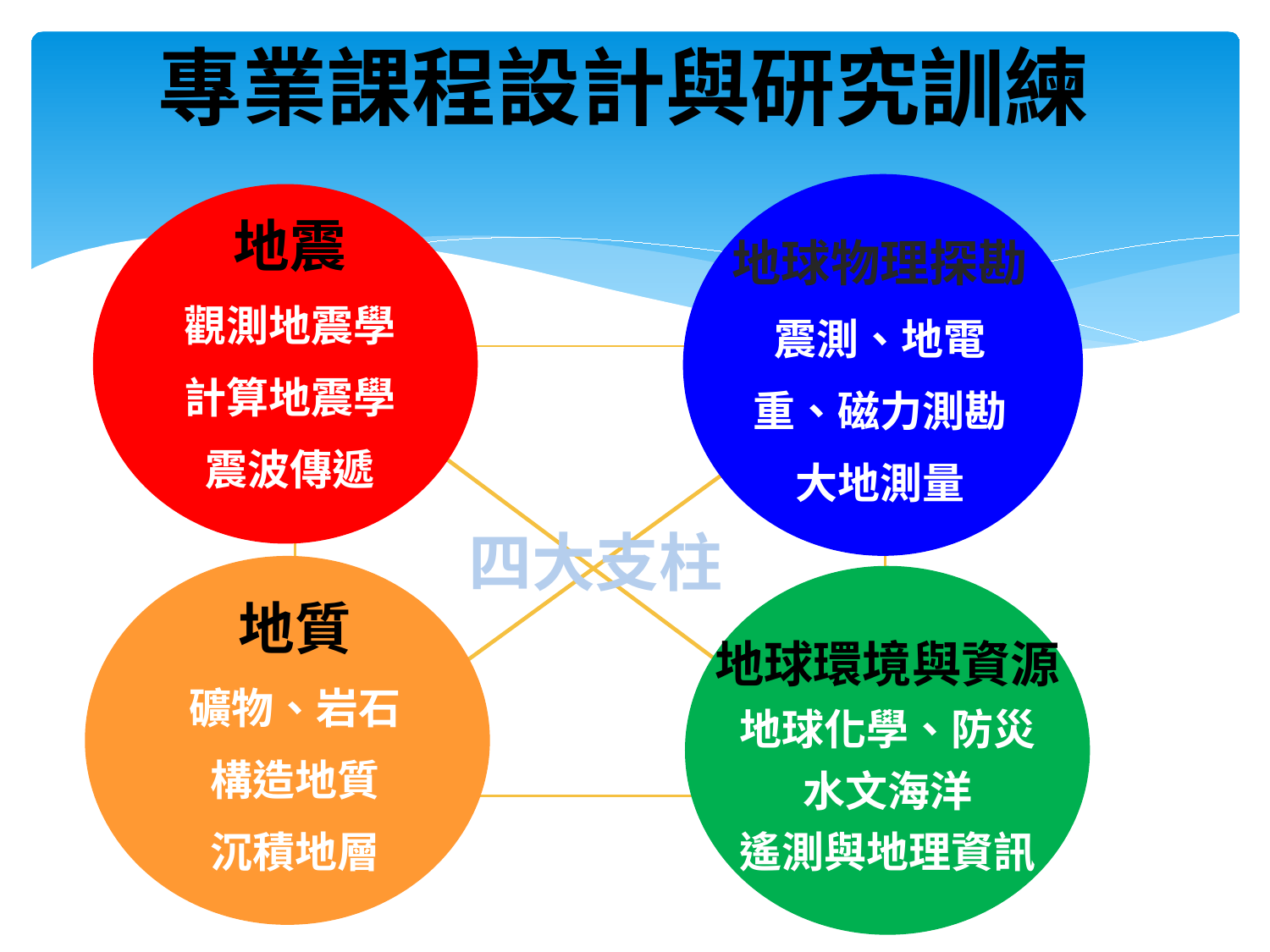

專業課程設計與研究訓練

地震
觀測地震學
計算地震學
震波傳遞
地球物理探勘
震測、地電
重、磁力測勘
大地測量

四大支柱

地質
礦物、岩石
構造地質
沉積地層
地球環境與資源
地球化學、防災
水文海洋
遙測與地理資訊